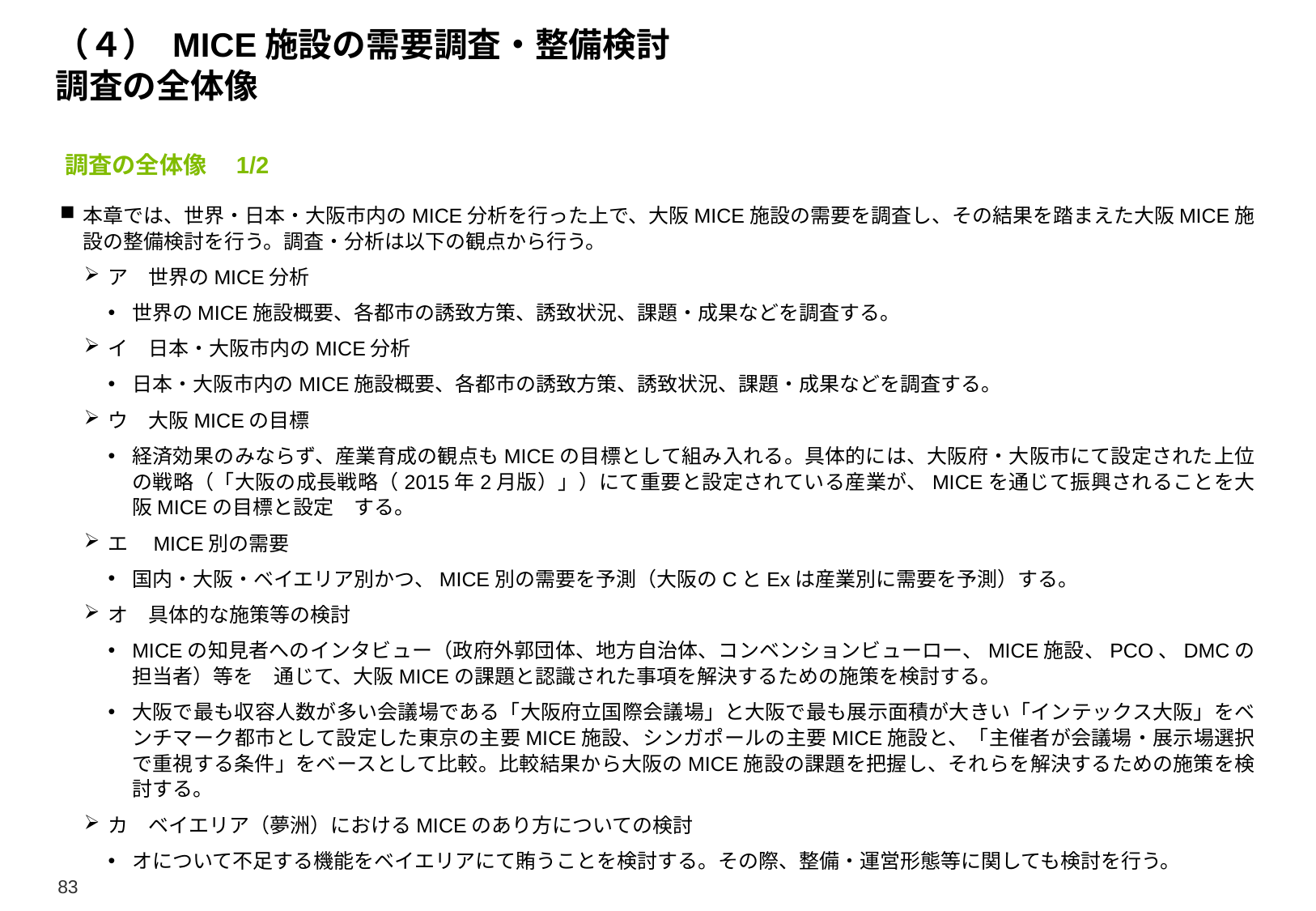

# （４） MICE施設の需要調査・整備検討 調査の全体像
調査の全体像　1/2
本章では、世界・日本・大阪市内のMICE分析を行った上で、大阪MICE施設の需要を調査し、その結果を踏まえた大阪MICE施設の整備検討を行う。調査・分析は以下の観点から行う。
ア　世界のMICE分析
世界のMICE施設概要、各都市の誘致方策、誘致状況、課題・成果などを調査する。
イ　日本・大阪市内のMICE分析
日本・大阪市内のMICE施設概要、各都市の誘致方策、誘致状況、課題・成果などを調査する。
ウ　大阪MICEの目標
経済効果のみならず、産業育成の観点もMICEの目標として組み入れる。具体的には、大阪府・大阪市にて設定された上位の戦略（「大阪の成長戦略（2015年2月版）」）にて重要と設定されている産業が、MICEを通じて振興されることを大阪MICEの目標と設定　する。
エ　MICE別の需要
国内・大阪・ベイエリア別かつ、MICE別の需要を予測（大阪のCとExは産業別に需要を予測）する。
オ　具体的な施策等の検討
MICEの知見者へのインタビュー（政府外郭団体、地方自治体、コンベンションビューロー、MICE施設、PCO、DMCの担当者）等を　通じて、大阪MICEの課題と認識された事項を解決するための施策を検討する。
大阪で最も収容人数が多い会議場である「大阪府立国際会議場」と大阪で最も展示面積が大きい「インテックス大阪」をベンチマーク都市として設定した東京の主要MICE施設、シンガポールの主要MICE施設と、「主催者が会議場・展示場選択で重視する条件」をベースとして比較。比較結果から大阪のMICE施設の課題を把握し、それらを解決するための施策を検討する。
カ　ベイエリア（夢洲）におけるMICEのあり方についての検討
オについて不足する機能をベイエリアにて賄うことを検討する。その際、整備・運営形態等に関しても検討を行う。
83